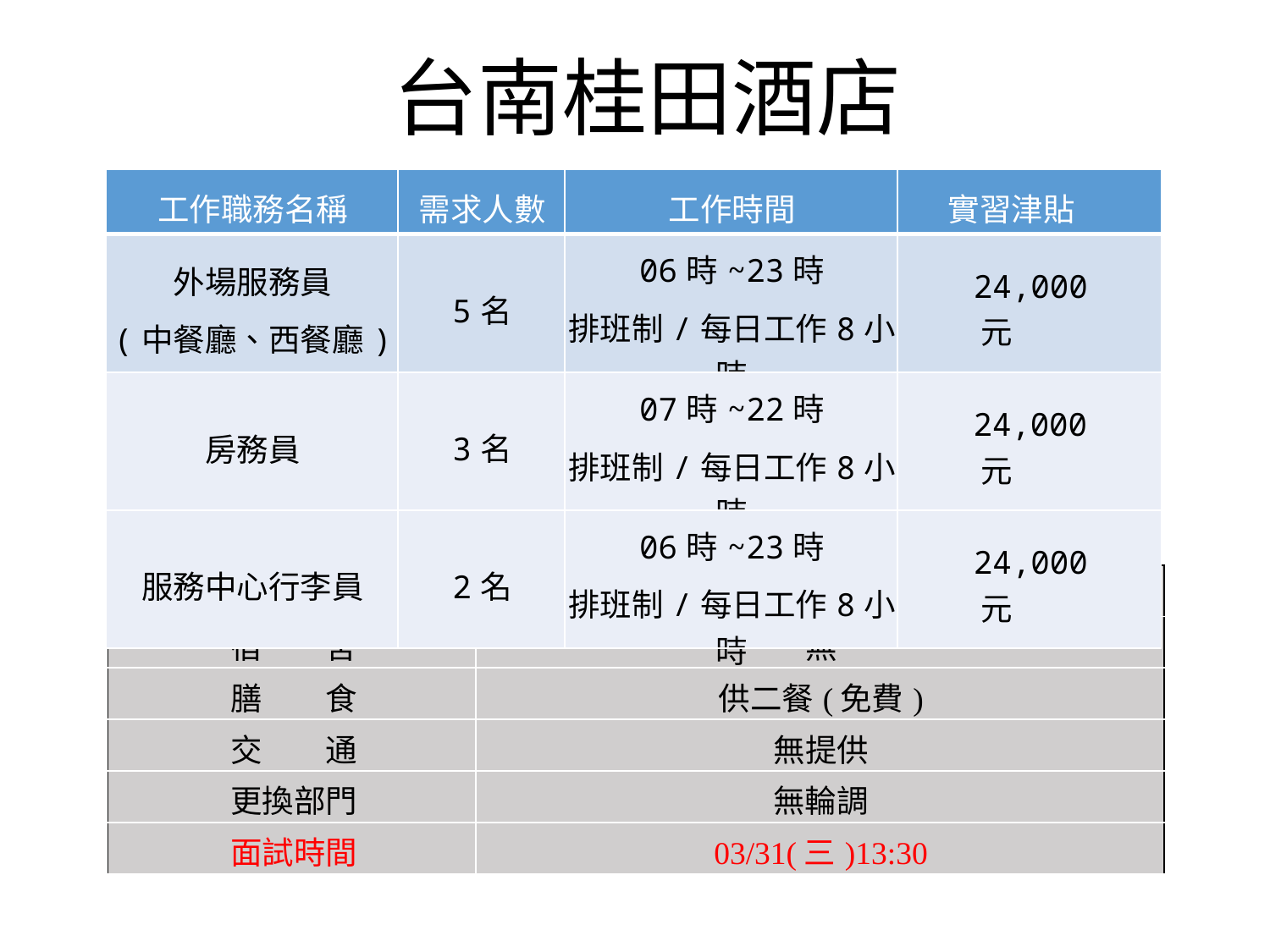

# 台南桂田酒店
| 工作職務名稱 | 需求人數 | 工作時間 | 實習津貼 |
| --- | --- | --- | --- |
| 外場服務員 (中餐廳、西餐廳) | 5名 | 06時~23時 排班制/每日工作8小時 | 24,000元 |
| 房務員 | 3名 | 07時~22時 排班制/每日工作8小時 | 24,000元 |
| 服務中心行李員 | 2名 | 06時~23時 排班制/每日工作8小時 | 24,000元 |
| 保 險 | 勞保、健保 |
| --- | --- |
| 宿 舍 | 無 |
| 膳 食 | 供二餐(免費) |
| 交 通 | 無提供 |
| 更換部門 | 無輪調 |
| 面試時間 | 03/31(三)13:30 |